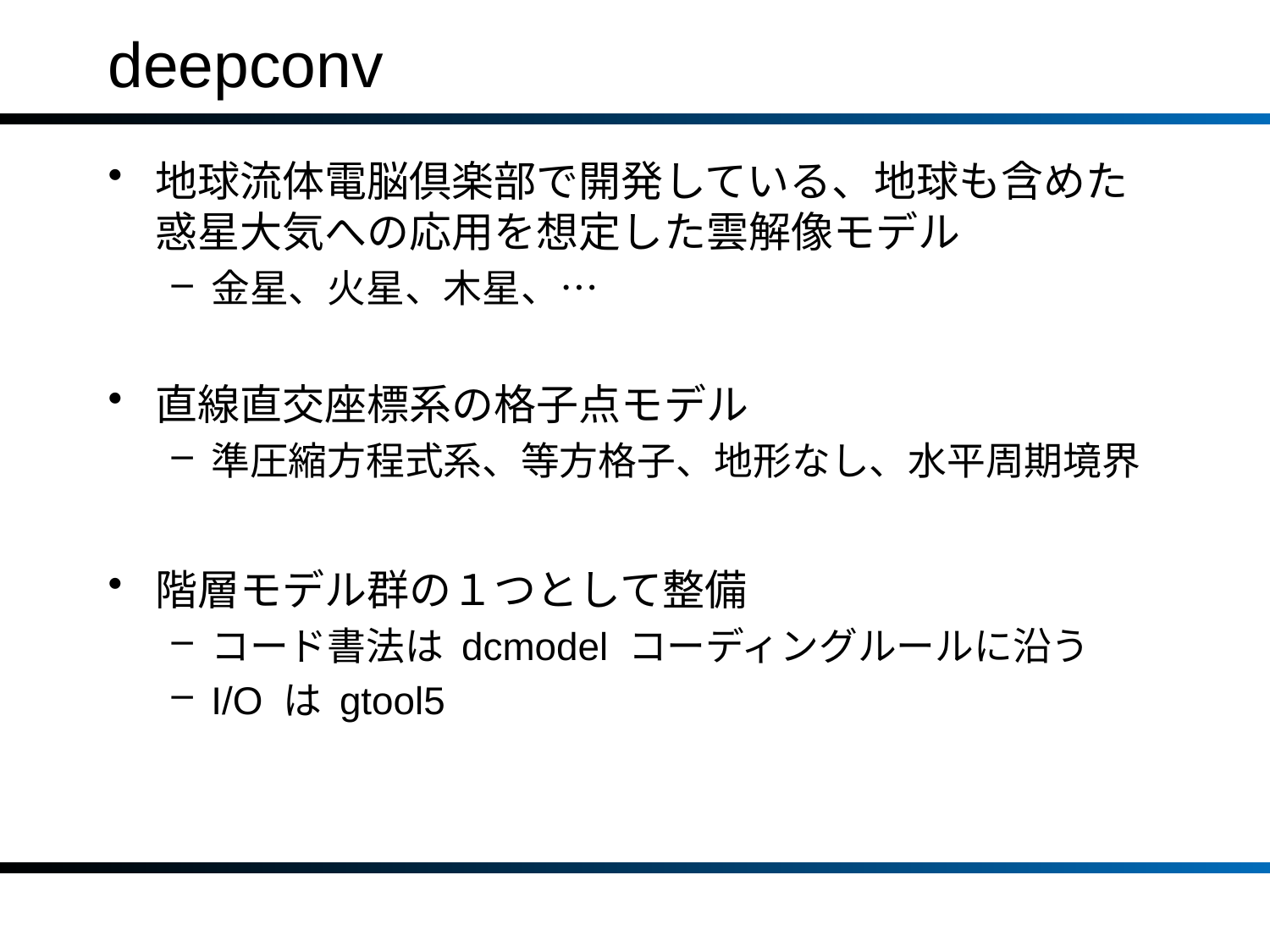

# deepconv
地球流体電脳倶楽部で開発している、地球も含めた惑星大気への応用を想定した雲解像モデル
金星、火星、木星、…

直線直交座標系の格子点モデル
準圧縮方程式系、等方格子、地形なし、水平周期境界

階層モデル群の１つとして整備
コード書法は dcmodel コーディングルールに沿う
I/O は gtool5